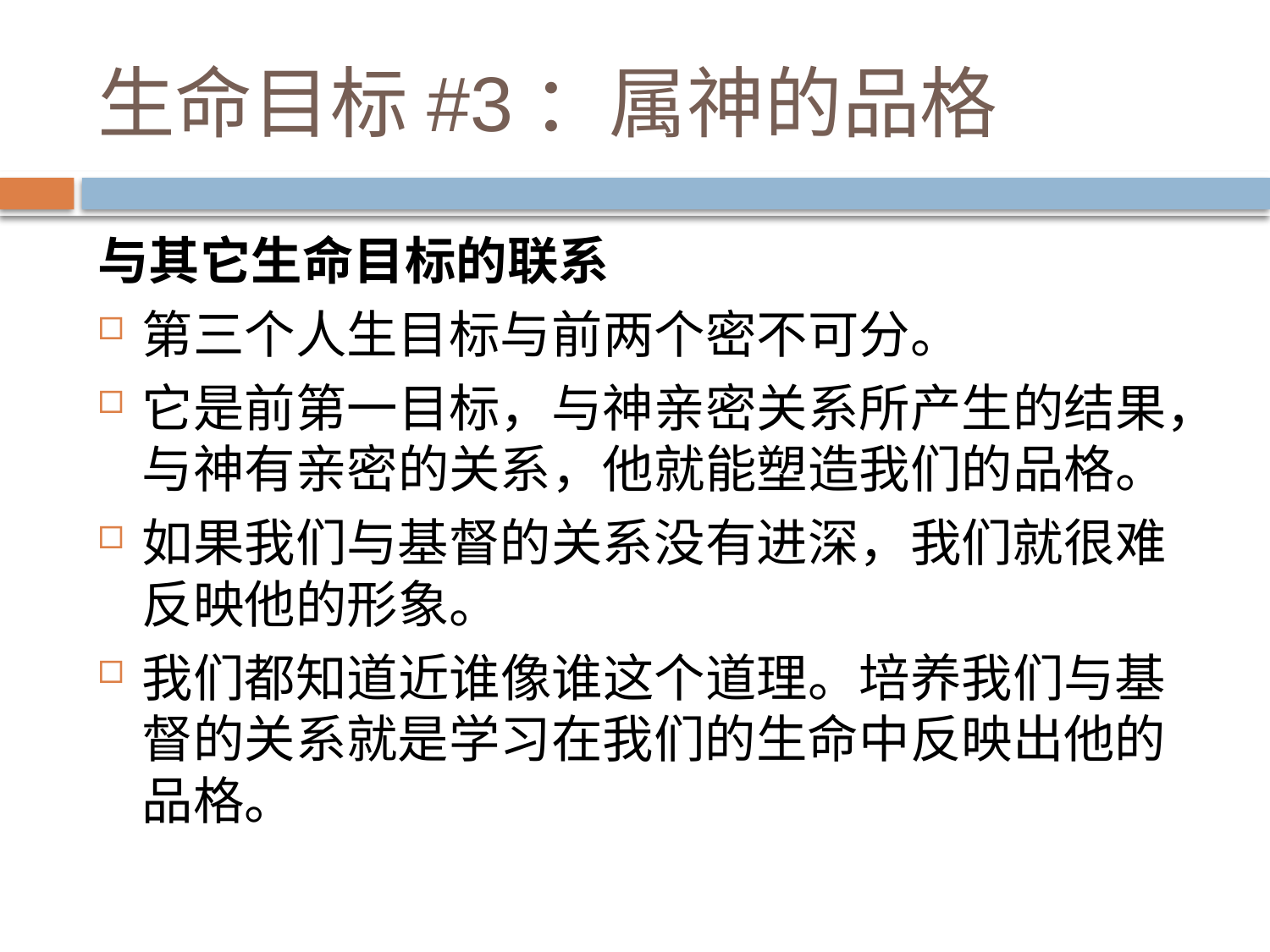

# 生命目标#3：属神的品格
与其它生命目标的联系
第三个人生目标与前两个密不可分。
它是前第一目标，与神亲密关系所产生的结果，与神有亲密的关系，他就能塑造我们的品格。
如果我们与基督的关系没有进深，我们就很难反映他的形象。
我们都知道近谁像谁这个道理。培养我们与基督的关系就是学习在我们的生命中反映出他的品格。